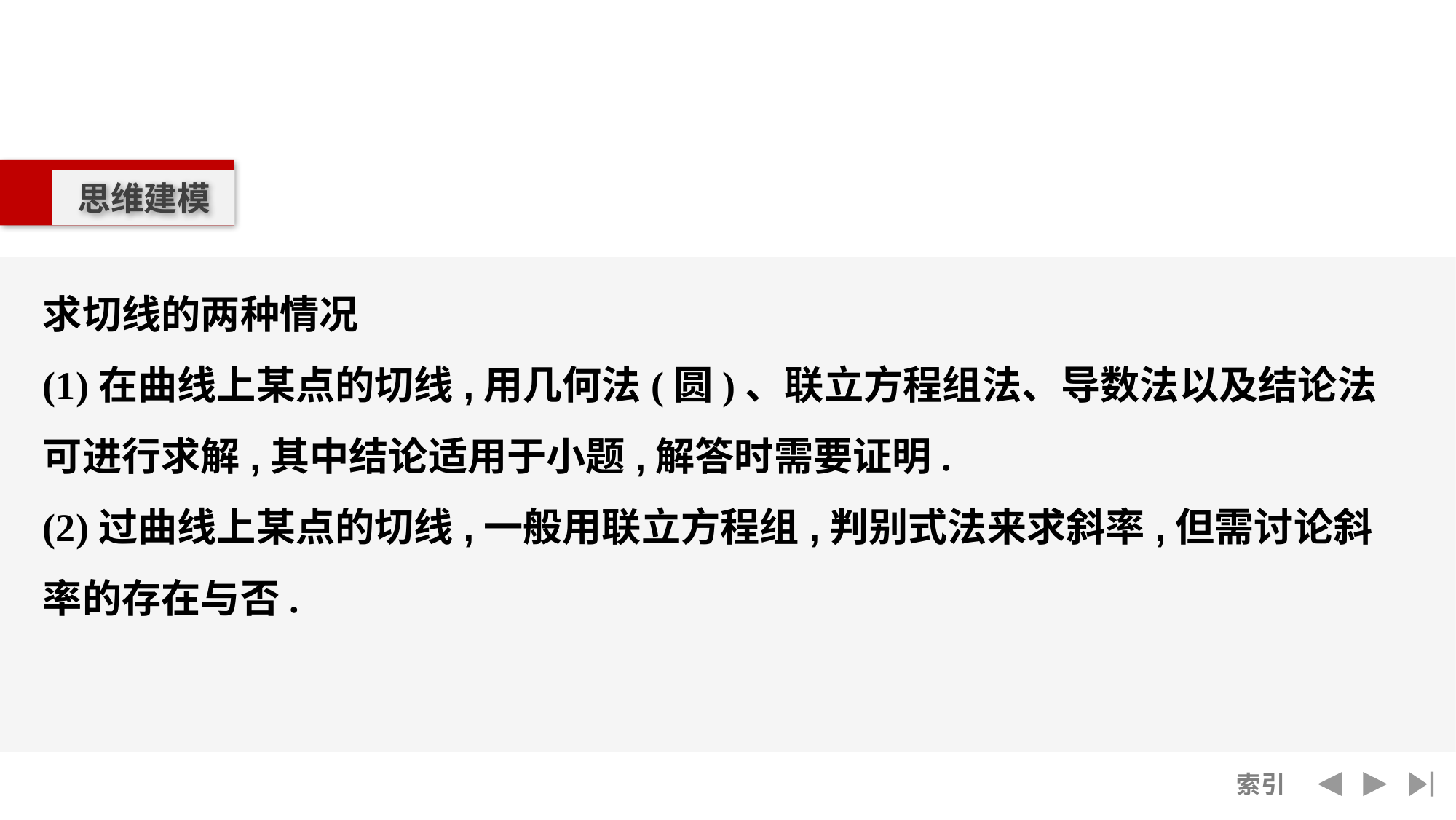

思维建模

求切线的两种情况
(1)在曲线上某点的切线,用几何法(圆)、联立方程组法、导数法以及结论法可进行求解,其中结论适用于小题,解答时需要证明.
(2)过曲线上某点的切线,一般用联立方程组,判别式法来求斜率,但需讨论斜率的存在与否.